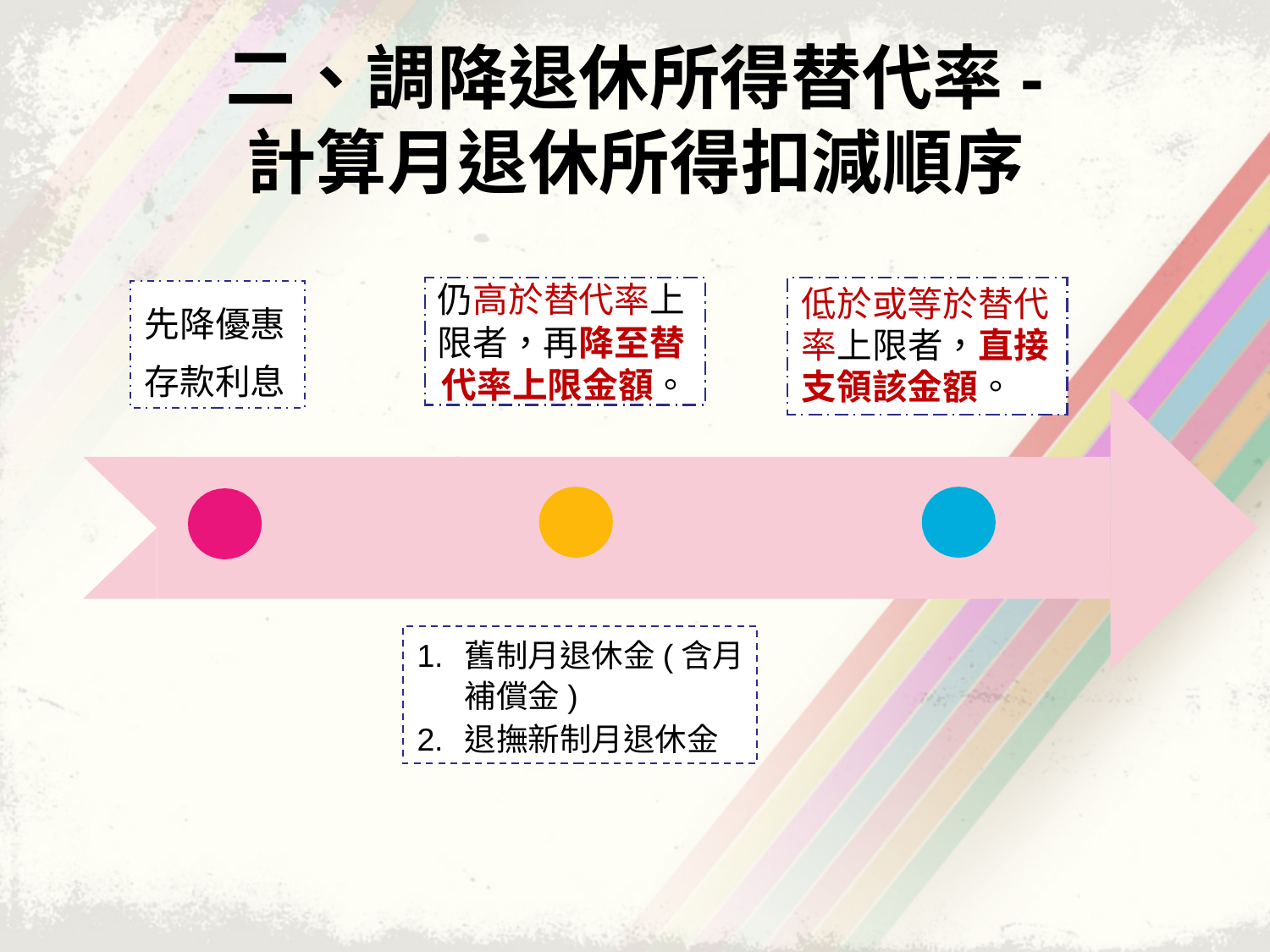

# 二、調降退休所得替代率- 計算月退休所得扣減順序
低於或等於替代率上限者，直接支領該金額。
仍高於替代率上  限者，再降至替  代率上限金額。
先降優惠存款利息

舊制月退休金(含月補償金)
退撫新制月退休金